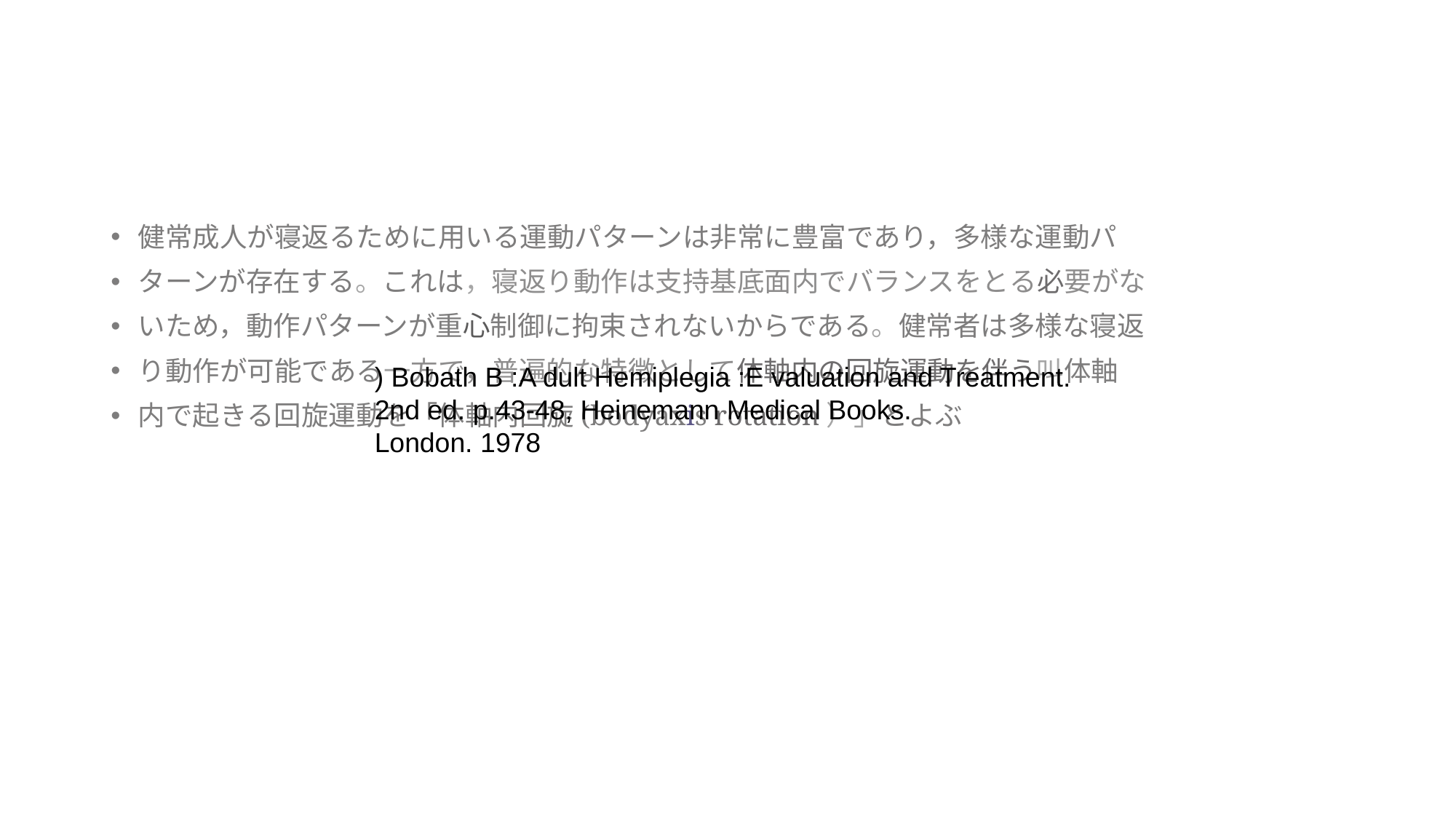

#
健常成人が寝返るために用いる運動パターンは非常に豊富であり，多様な運動パ
ターンが存在する。これは，寝返り動作は支持基底面内でバランスをとる必要がな
いため，動作パターンが重心制御に拘束されないからである。健常者は多様な寝返
り動作が可能である一方で，普遍的な特徴として体軸内の回旋運動を伴う叫体軸
内で起きる回旋運動を「体軸内回旋(bodyaxis rotation）」とよぶ
) Bobath B :A dult Hemiplegia :E valuation and Treatment. 2nd ed. p.43-48, Heinemann Medical Books.
London. 1978